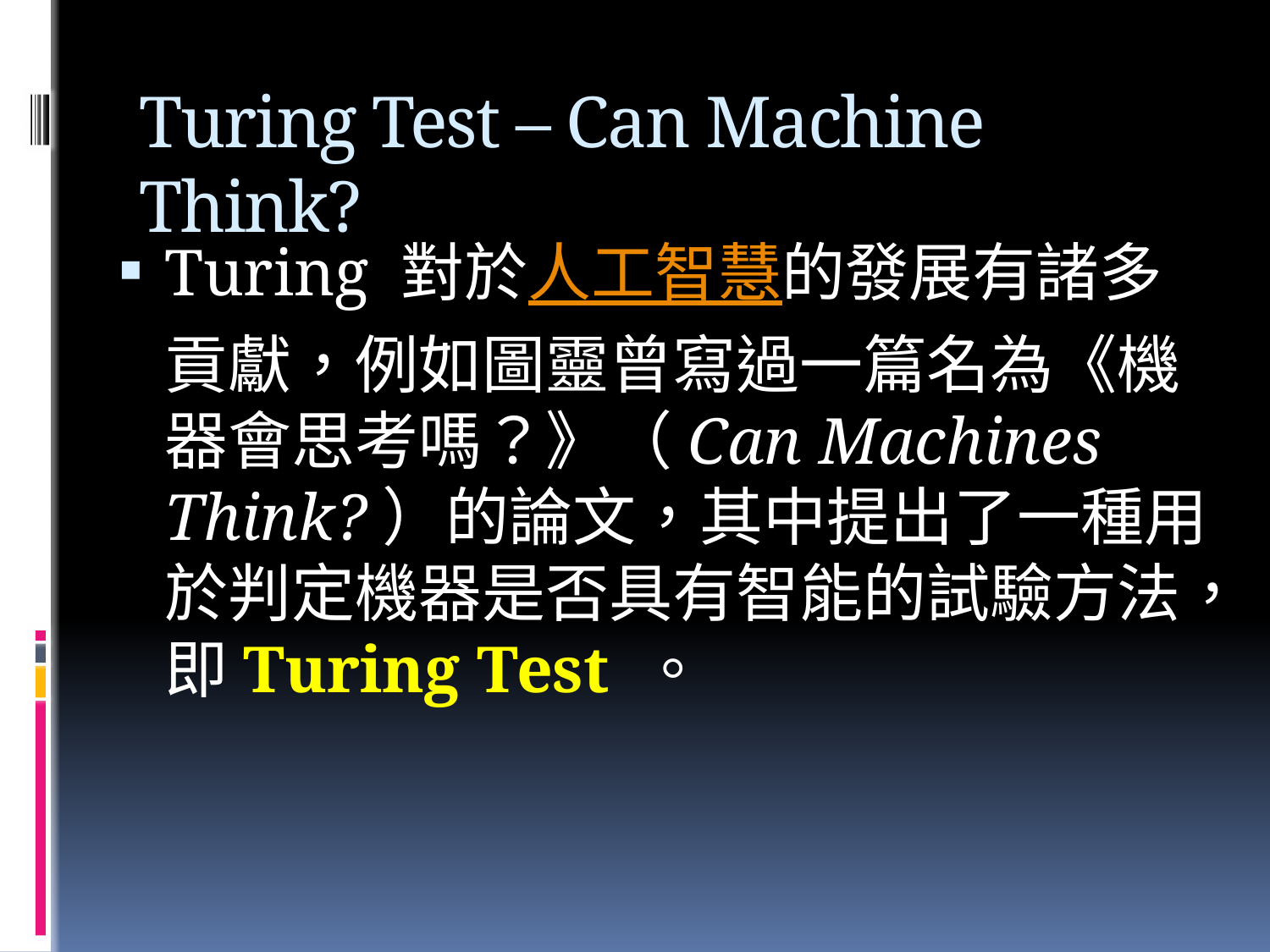

# Turing Test – Can Machine Think?
Turing 對於人工智慧的發展有諸多貢獻，例如圖靈曾寫過一篇名為《機器會思考嗎？》（Can Machines Think?）的論文，其中提出了一種用於判定機器是否具有智能的試驗方法，即Turing Test 。